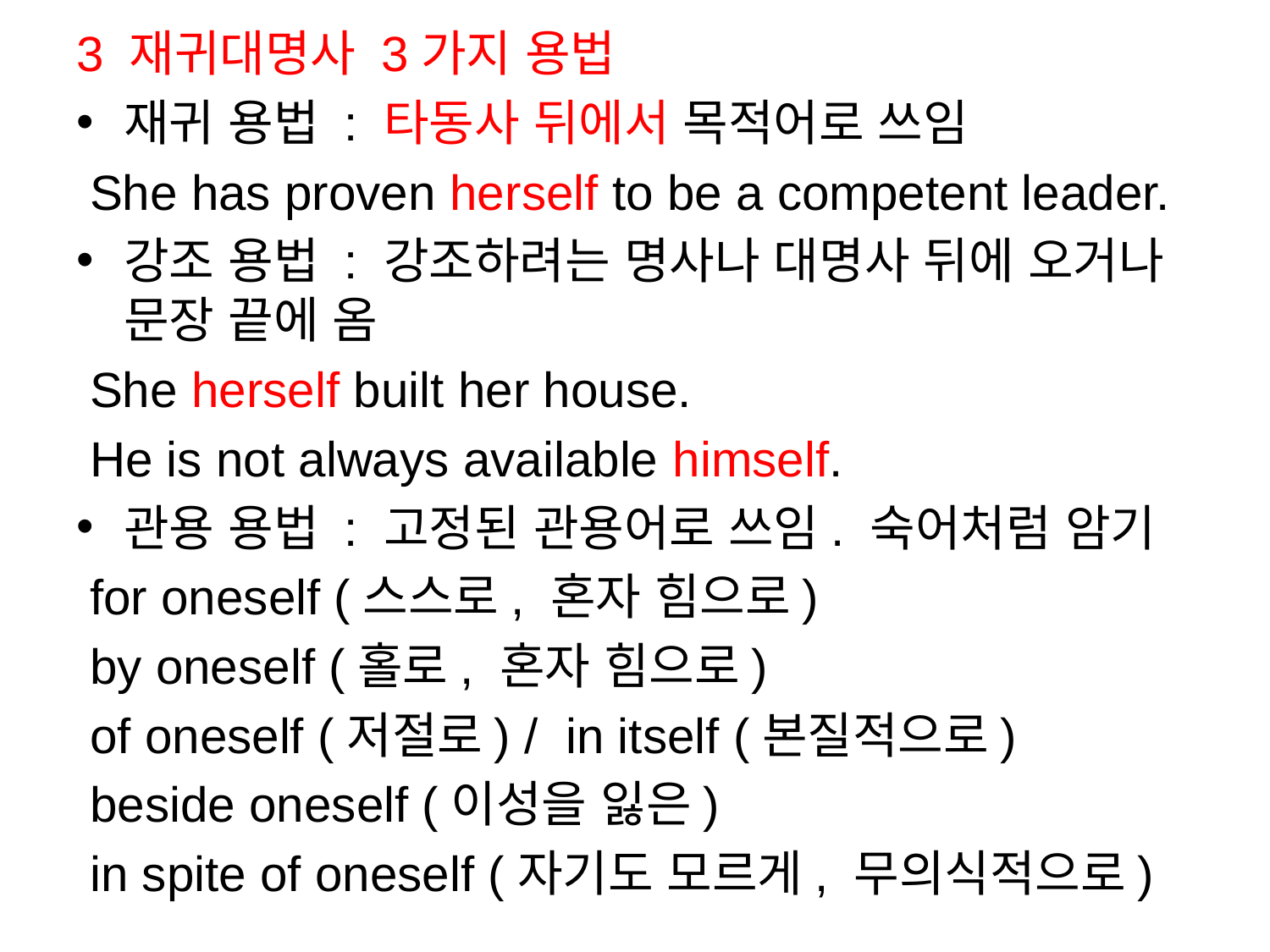

3 재귀대명사 3가지 용법
재귀 용법 : 타동사 뒤에서 목적어로 쓰임
 She has proven herself to be a competent leader.
강조 용법 : 강조하려는 명사나 대명사 뒤에 오거나 문장 끝에 옴
 She herself built her house.
 He is not always available himself.
관용 용법 : 고정된 관용어로 쓰임. 숙어처럼 암기
 for oneself (스스로, 혼자 힘으로)
 by oneself (홀로, 혼자 힘으로)
 of oneself (저절로) /  in itself (본질적으로)
 beside oneself (이성을 잃은)
 in spite of oneself (자기도 모르게, 무의식적으로)